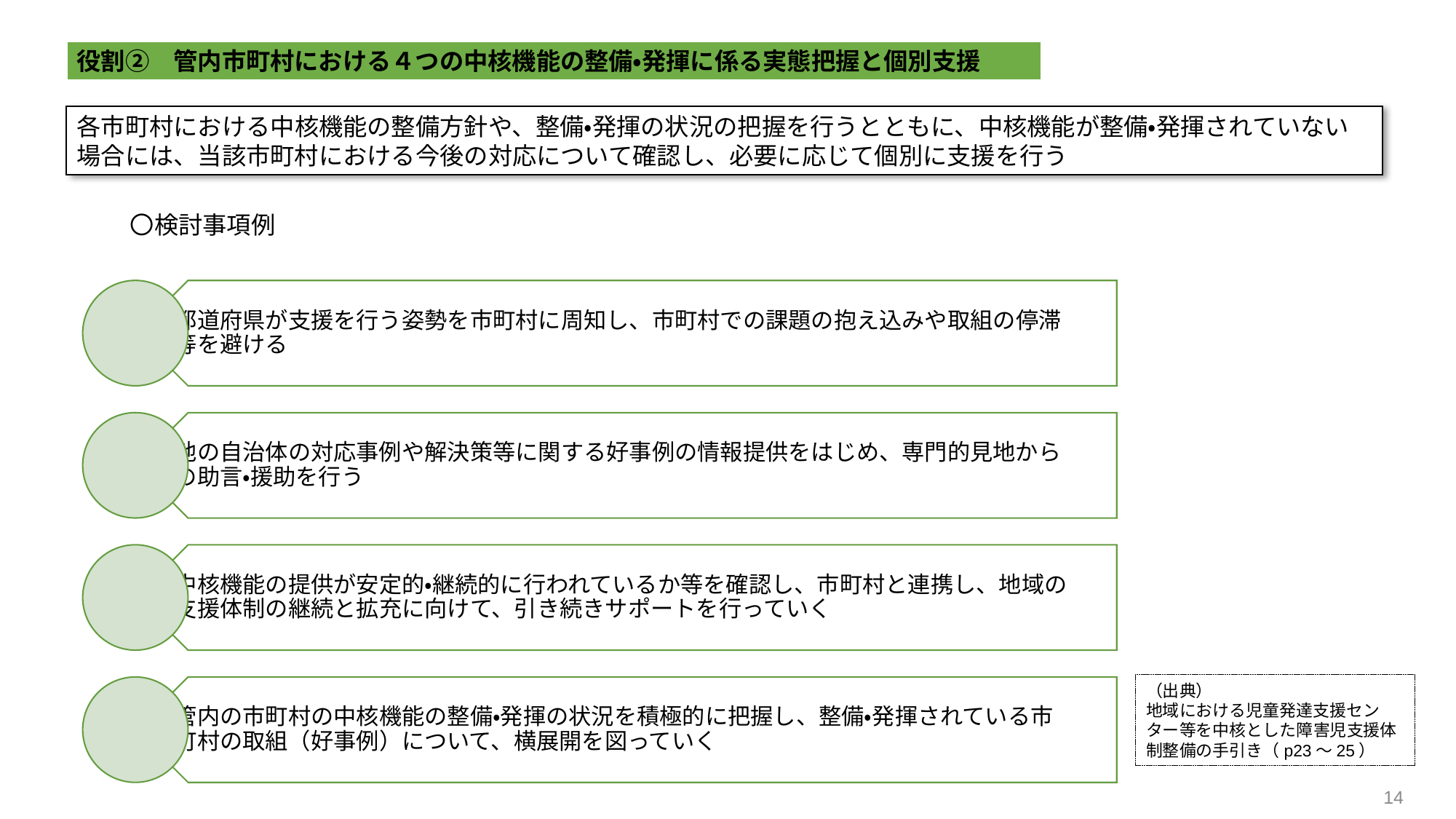

役割②　管内市町村における４つの中核機能の整備・発揮に係る実態把握と個別支援
各市町村における中核機能の整備方針や、整備・発揮の状況の把握を行うとともに、中核機能が整備・発揮されていない場合には、当該市町村における今後の対応について確認し、必要に応じて個別に支援を行う
〇検討事項例
都道府県が支援を行う姿勢を市町村に周知し、市町村での課題の抱え込みや取組の停滞等を避ける
他の自治体の対応事例や解決策等に関する好事例の情報提供をはじめ、専門的見地からの助言・援助を行う
中核機能の提供が安定的・継続的に行われているか等を確認し、市町村と連携し、地域の支援体制の継続と拡充に向けて、引き続きサポートを行っていく
管内の市町村の中核機能の整備・発揮の状況を積極的に把握し、整備・発揮されている市町村の取組（好事例）について、横展開を図っていく
（出典）
地域における児童発達支援センター等を中核とした障害児支援体制整備の手引き（p23～25）
14